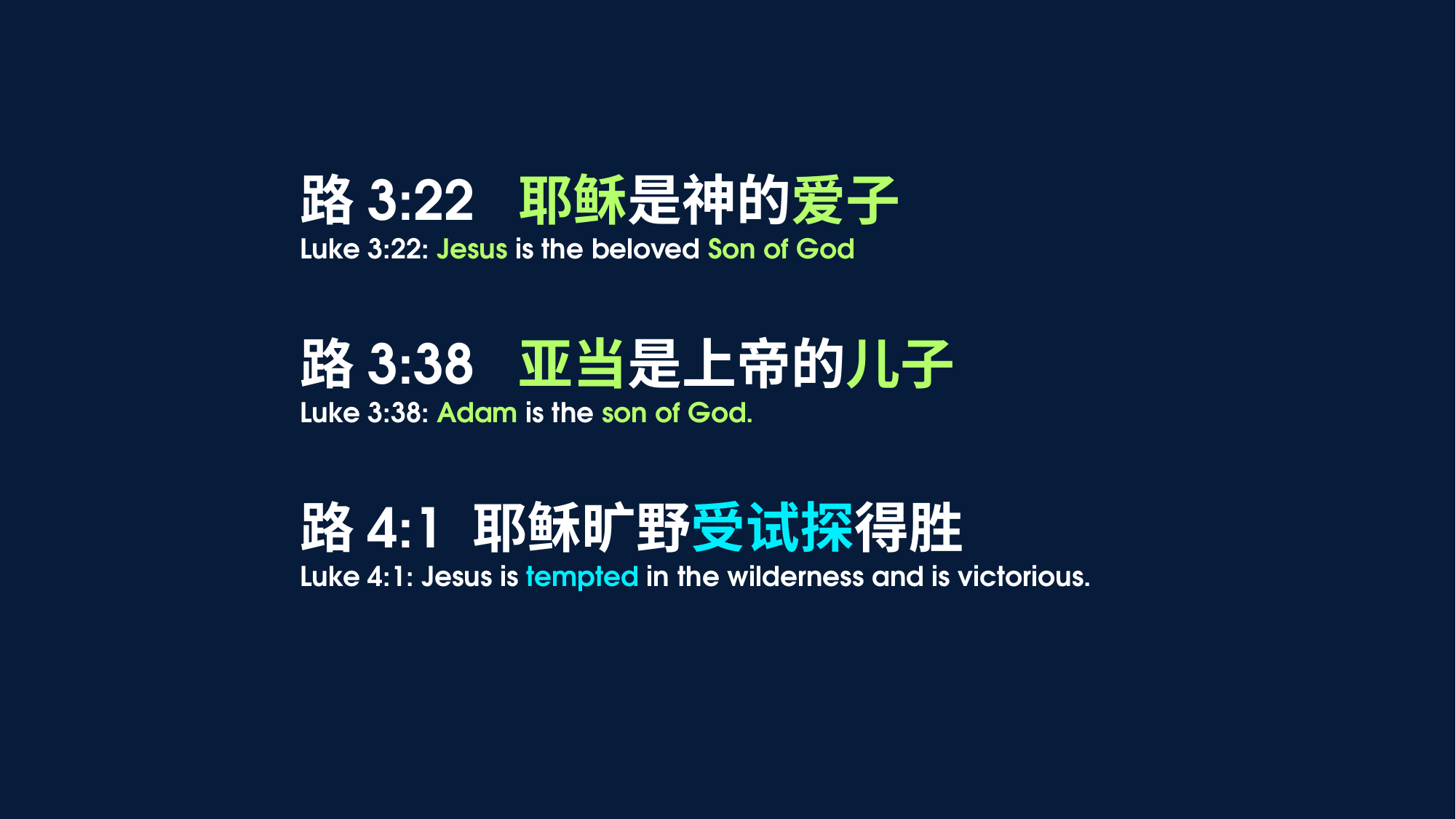

路3:22  耶稣是神的爱子
Luke 3:22: Jesus is the beloved Son of God

路3:38  亚当是上帝的儿子
Luke 3:38: Adam is the son of God.

路4:1 耶稣旷野受试探得胜
Luke 4:1: Jesus is tempted in the wilderness and is victorious.